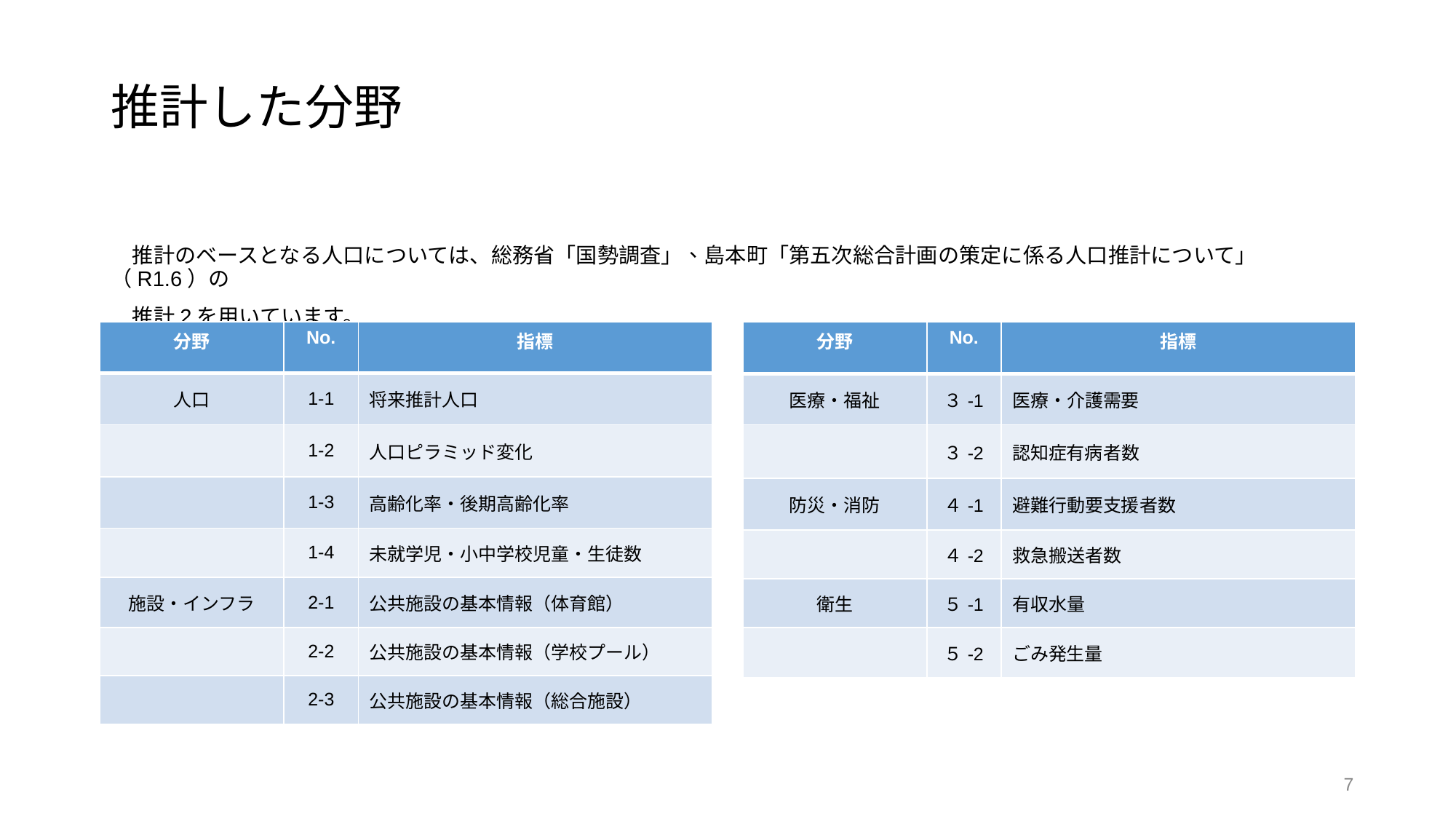

# 推計した分野

　推計のベースとなる人口については、総務省「国勢調査」、島本町「第五次総合計画の策定に係る人口推計について」（R1.6）の
　推計2を用いています。

| 分野 | No. | 指標 |
| --- | --- | --- |
| 人口 | 1-1 | 将来推計人口 |
|  | 1-2 | 人口ピラミッド変化 |
|  | 1-3 | 高齢化率・後期高齢化率 |
|  | 1-4 | 未就学児・小中学校児童・生徒数 |
| 施設・インフラ | 2-1 | 公共施設の基本情報（体育館） |
|  | 2-2 | 公共施設の基本情報（学校プール） |
|  | 2-3 | 公共施設の基本情報（総合施設） |
| 分野 | No. | 指標 |
| --- | --- | --- |
| 医療・福祉 | ３-1 | 医療・介護需要 |
|  | ３-2 | 認知症有病者数 |
| 防災・消防 | ４-1 | 避難行動要支援者数 |
|  | ４-2 | 救急搬送者数 |
| 衛生 | ５-1 | 有収水量 |
|  | ５-2 | ごみ発生量 |
7